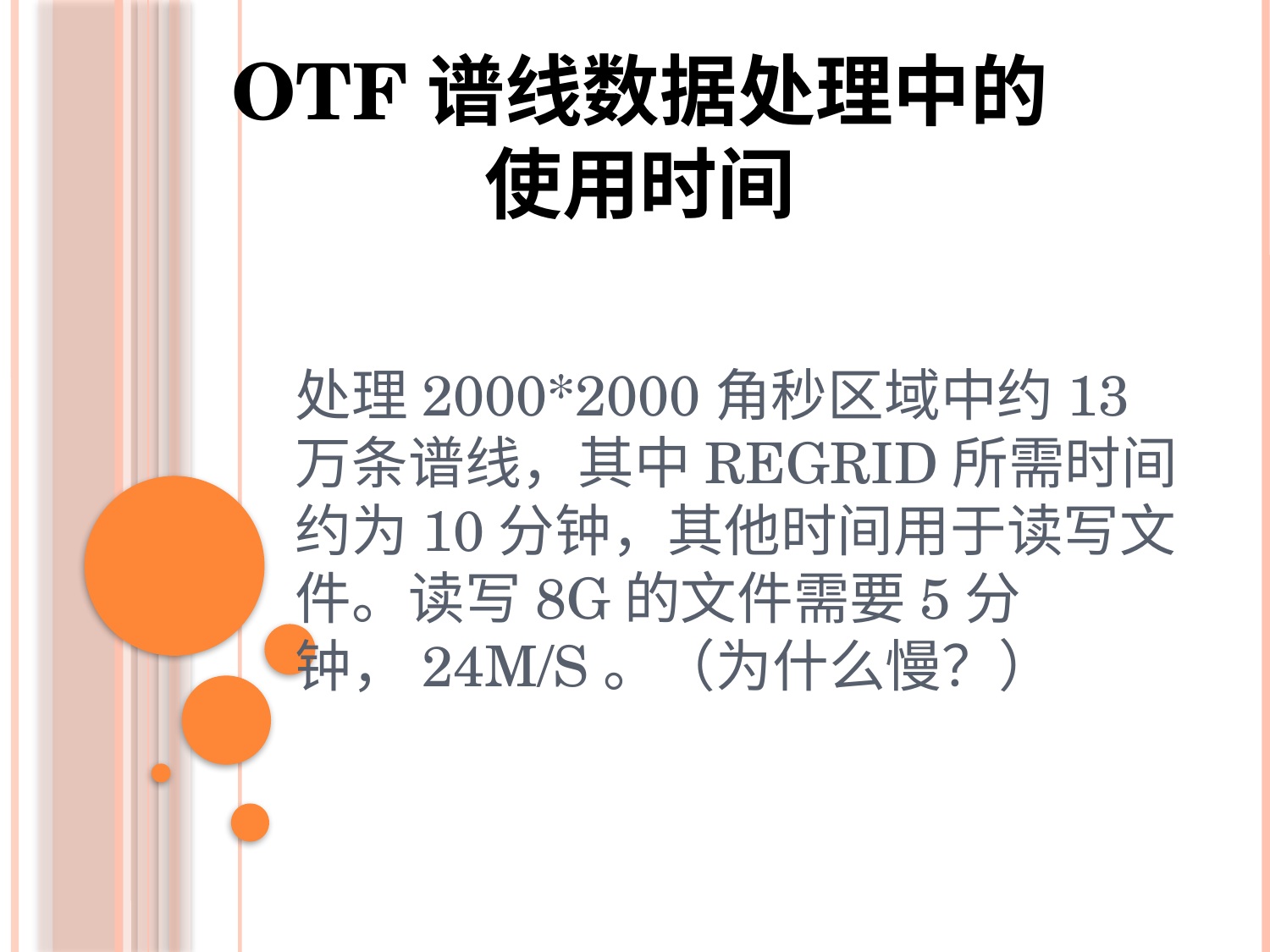

OTF谱线数据处理中的
使用时间

# 处理2000*2000角秒区域中约13万条谱线，其中regrid所需时间约为10分钟，其他时间用于读写文件。读写8G的文件需要5分钟，24M/s。（为什么慢？）